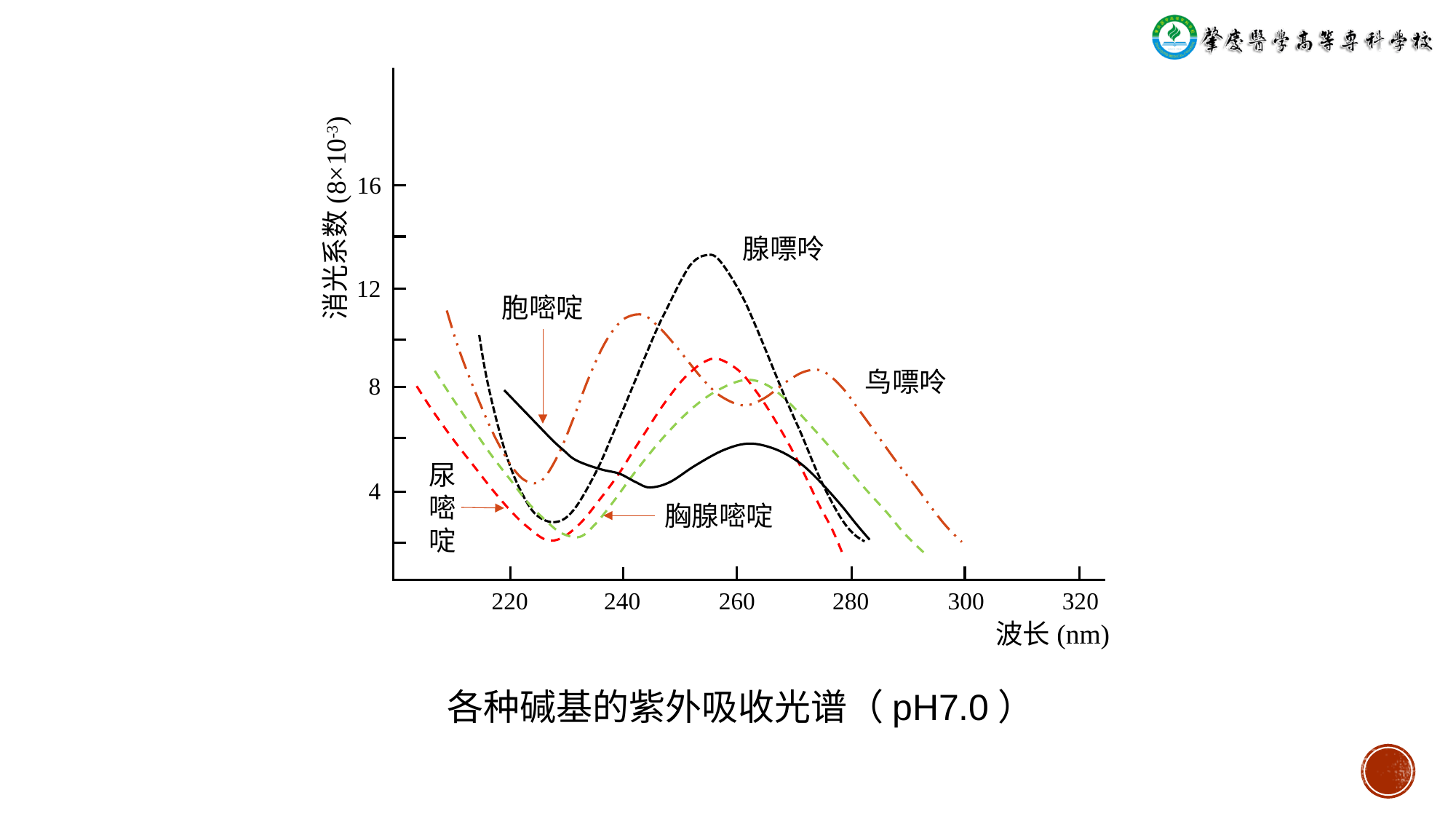

16
消光系数(8×10-3)
腺嘌呤

12
胞嘧啶

鸟嘌呤
8

尿嘧啶
4
胸腺嘧啶
220
240
260
280
320
300
波长(nm)
各种碱基的紫外吸收光谱（pH7.0）